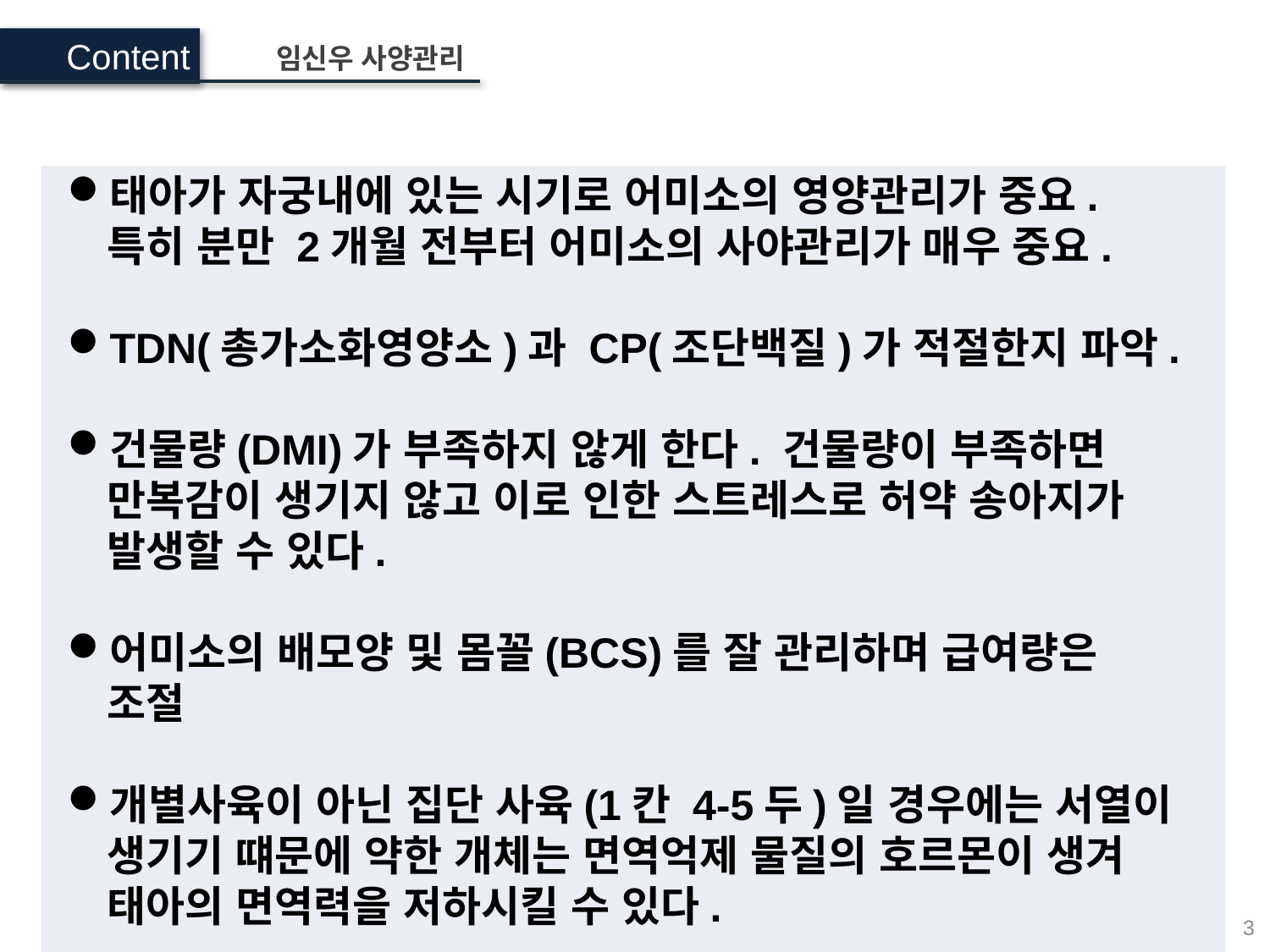

Content
임신우 사양관리
태아가 자궁내에 있는 시기로 어미소의 영양관리가 중요. 특히 분만 2개월 전부터 어미소의 사야관리가 매우 중요.

TDN(총가소화영양소)과 CP(조단백질)가 적절한지 파악.

건물량(DMI)가 부족하지 않게 한다. 건물량이 부족하면 만복감이 생기지 않고 이로 인한 스트레스로 허약 송아지가 발생할 수 있다.

어미소의 배모양 및 몸꼴(BCS)를 잘 관리하며 급여량은 조절

개별사육이 아닌 집단 사육(1칸 4-5두)일 경우에는 서열이 생기기 떄문에 약한 개체는 면역억제 물질의 호르몬이 생겨 태아의 면역력을 저하시킬 수 있다.

3